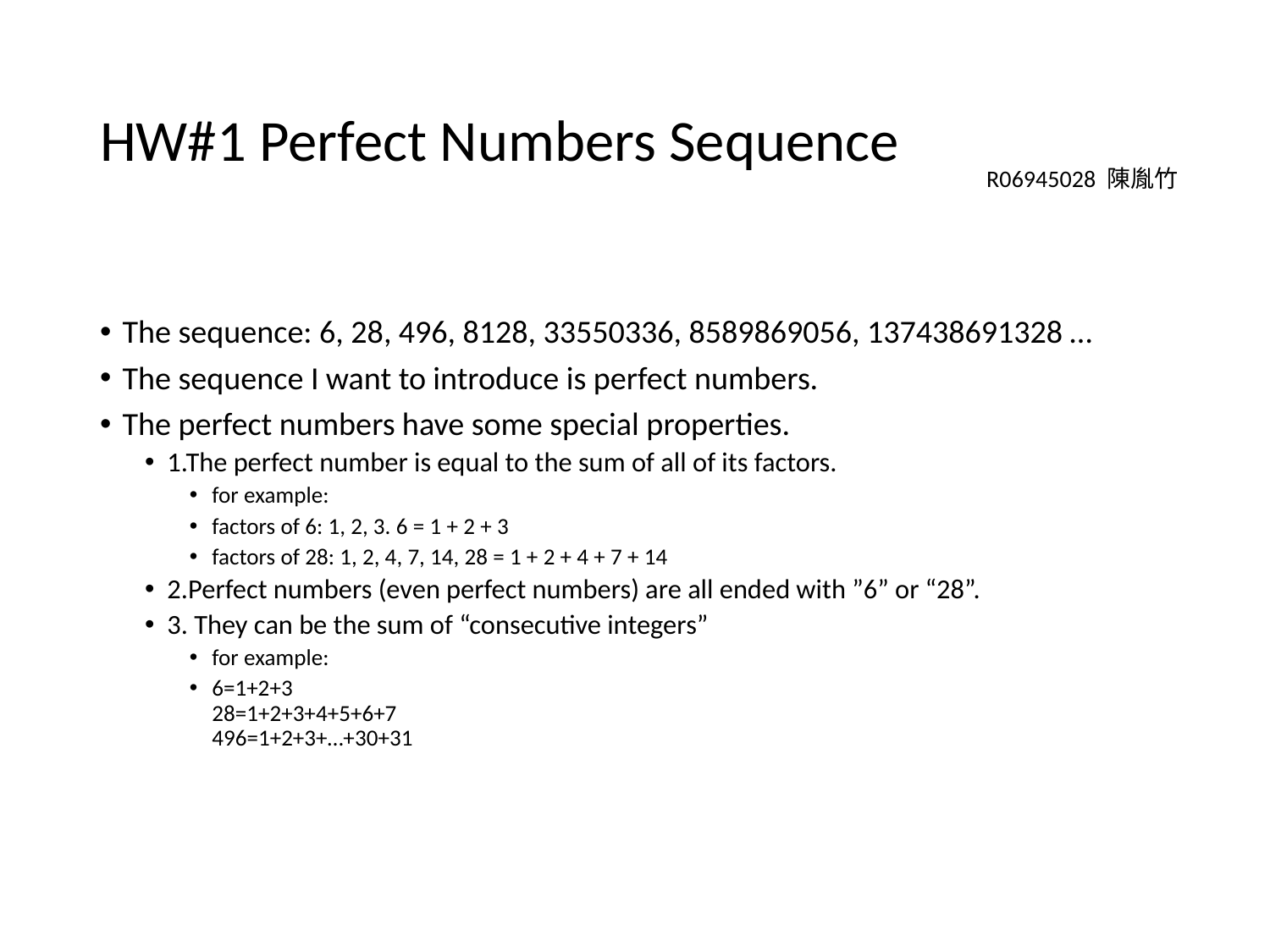

# HW#1 Perfect Numbers Sequence
R06945028 陳胤竹
The sequence: 6, 28, 496, 8128, 33550336, 8589869056, 137438691328 …
The sequence I want to introduce is perfect numbers.
The perfect numbers have some special properties.
1.The perfect number is equal to the sum of all of its factors.
for example:
factors of 6: 1, 2, 3. 6 = 1 + 2 + 3
factors of 28: 1, 2, 4, 7, 14, 28 = 1 + 2 + 4 + 7 + 14
2.Perfect numbers (even perfect numbers) are all ended with ”6” or “28”.
3. They can be the sum of “consecutive integers”
for example:
6=1+2+3
28=1+2+3+4+5+6+7
496=1+2+3+…+30+31